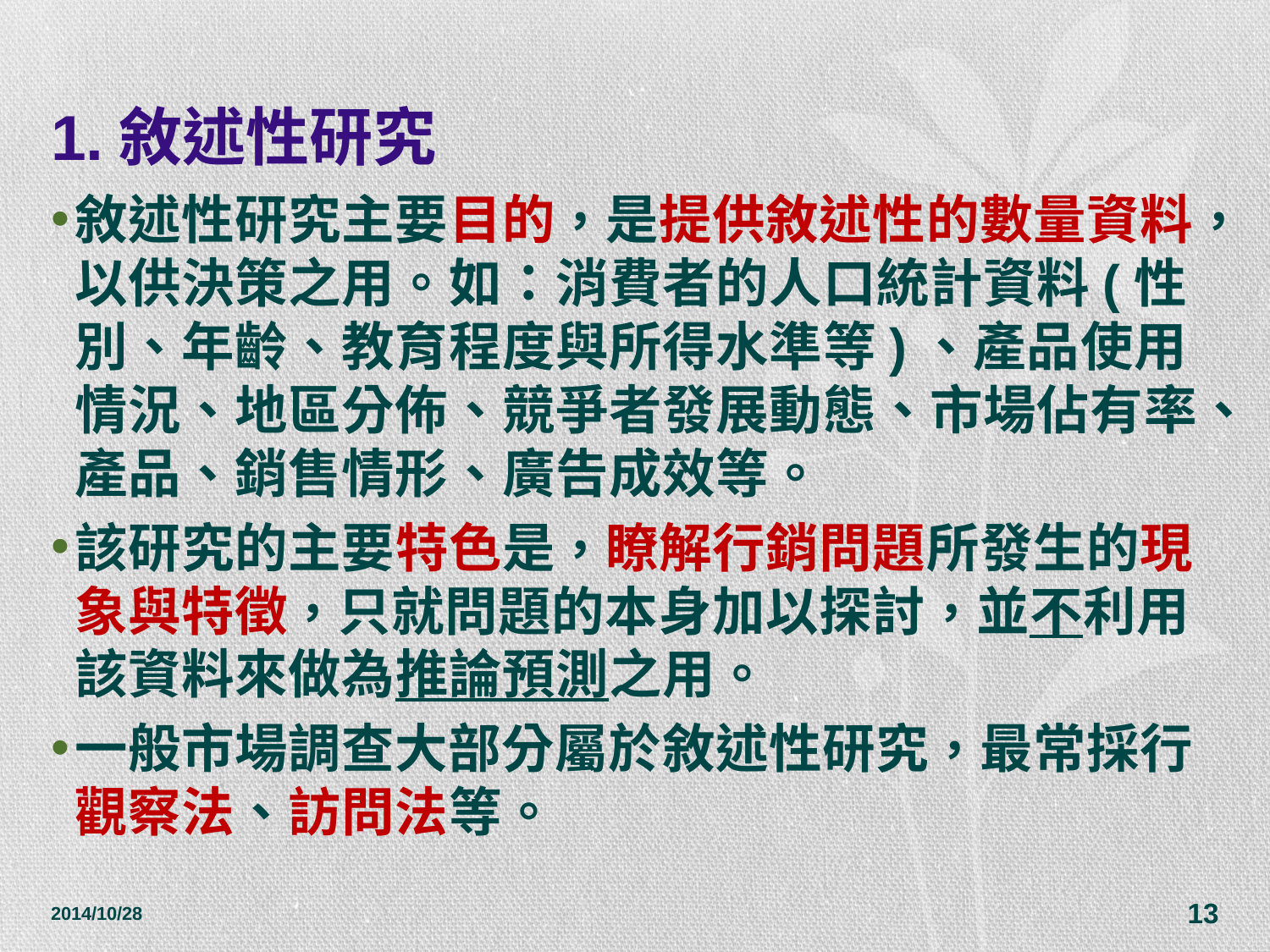

# 1.敘述性研究
敘述性研究主要目的，是提供敘述性的數量資料，以供決策之用。如：消費者的人口統計資料(性別、年齡、教育程度與所得水準等)、產品使用情況、地區分佈、競爭者發展動態、市場佔有率、產品、銷售情形、廣告成效等。
該研究的主要特色是，瞭解行銷問題所發生的現象與特徵，只就問題的本身加以探討，並不利用該資料來做為推論預測之用。
一般市場調查大部分屬於敘述性研究，最常採行觀察法、訪問法等。
2014/10/28
13